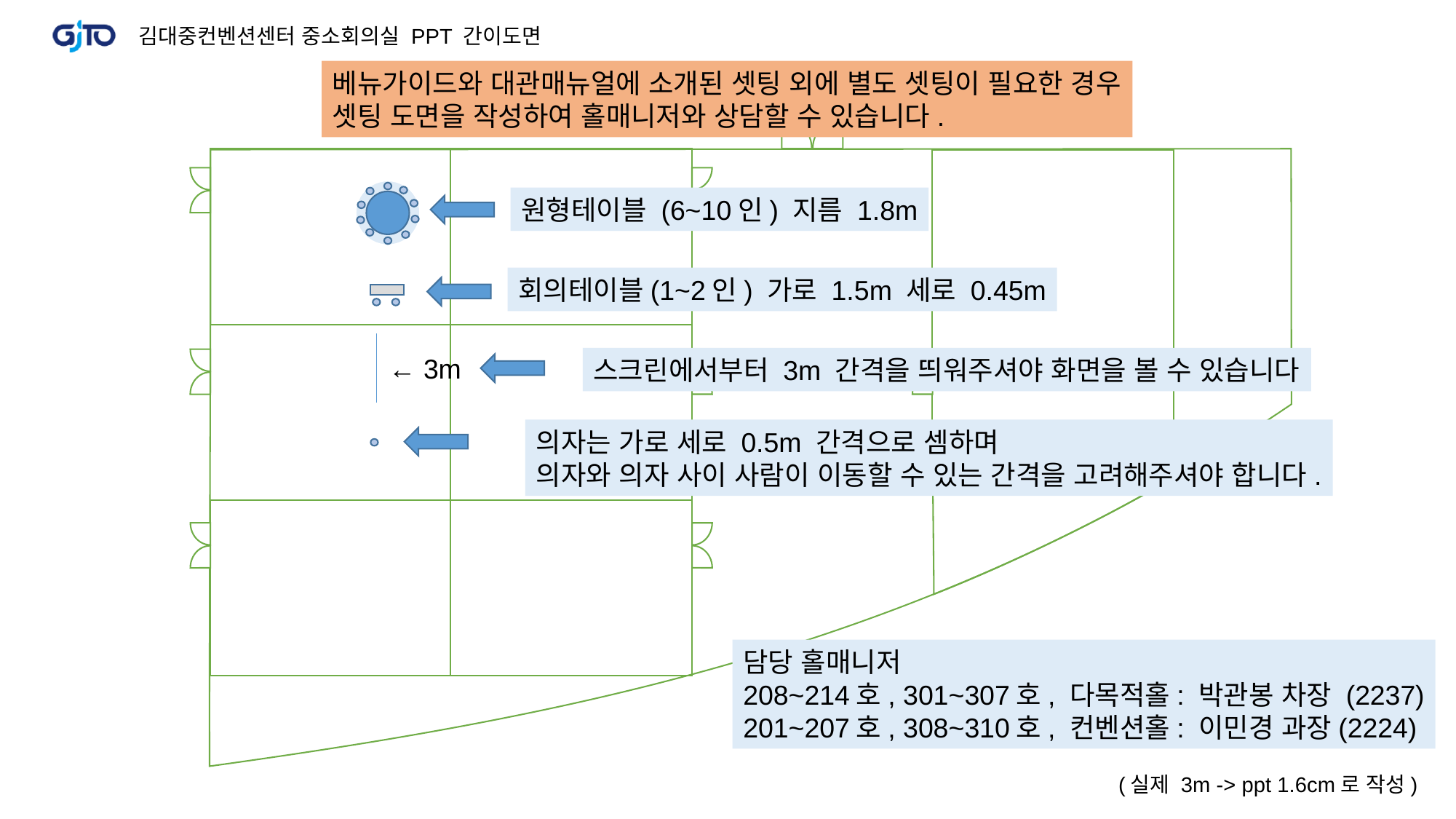

베뉴가이드와 대관매뉴얼에 소개된 셋팅 외에 별도 셋팅이 필요한 경우
셋팅 도면을 작성하여 홀매니저와 상담할 수 있습니다.

원형테이블 (6~10인) 지름 1.8m

회의테이블(1~2인) 가로 1.5m 세로 0.45m

← 3m
스크린에서부터 3m 간격을 띄워주셔야 화면을 볼 수 있습니다

의자는 가로 세로 0.5m 간격으로 셈하며
의자와 의자 사이 사람이 이동할 수 있는 간격을 고려해주셔야 합니다.

담당 홀매니저
208~214호, 301~307호, 다목적홀: 박관봉 차장 (2237)
201~207호, 308~310호, 컨벤션홀: 이민경 과장(2224)